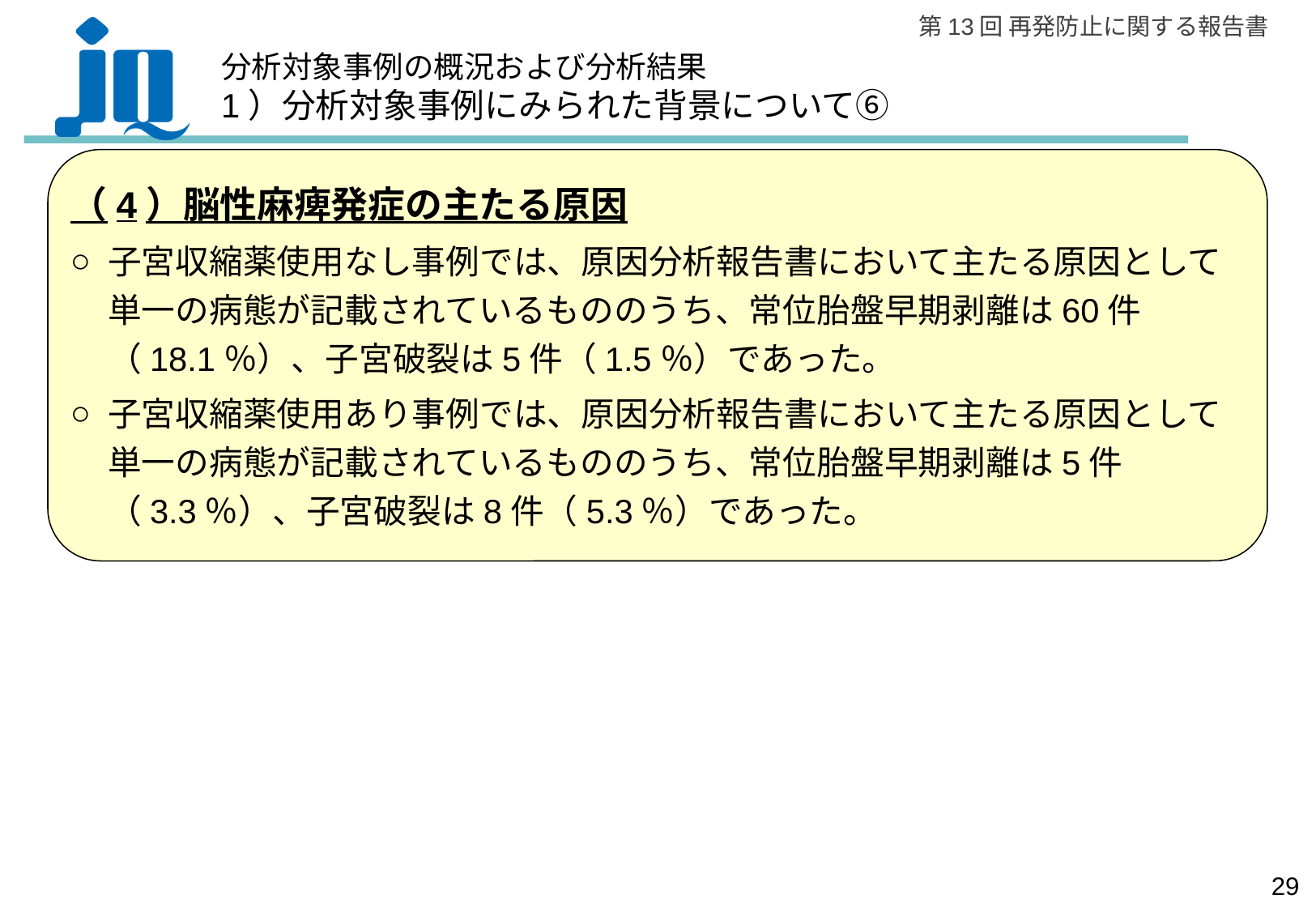

分析対象事例の概況および分析結果
1）分析対象事例にみられた背景について⑥
（4）脳性麻痺発症の主たる原因
子宮収縮薬使用なし事例では、原因分析報告書において主たる原因として単一の病態が記載されているもののうち、常位胎盤早期剥離は60件（18.1％）、子宮破裂は5件（1.5％）であった。
子宮収縮薬使用あり事例では、原因分析報告書において主たる原因として単一の病態が記載されているもののうち、常位胎盤早期剥離は5件（3.3％）、子宮破裂は8件（5.3％）であった。
29